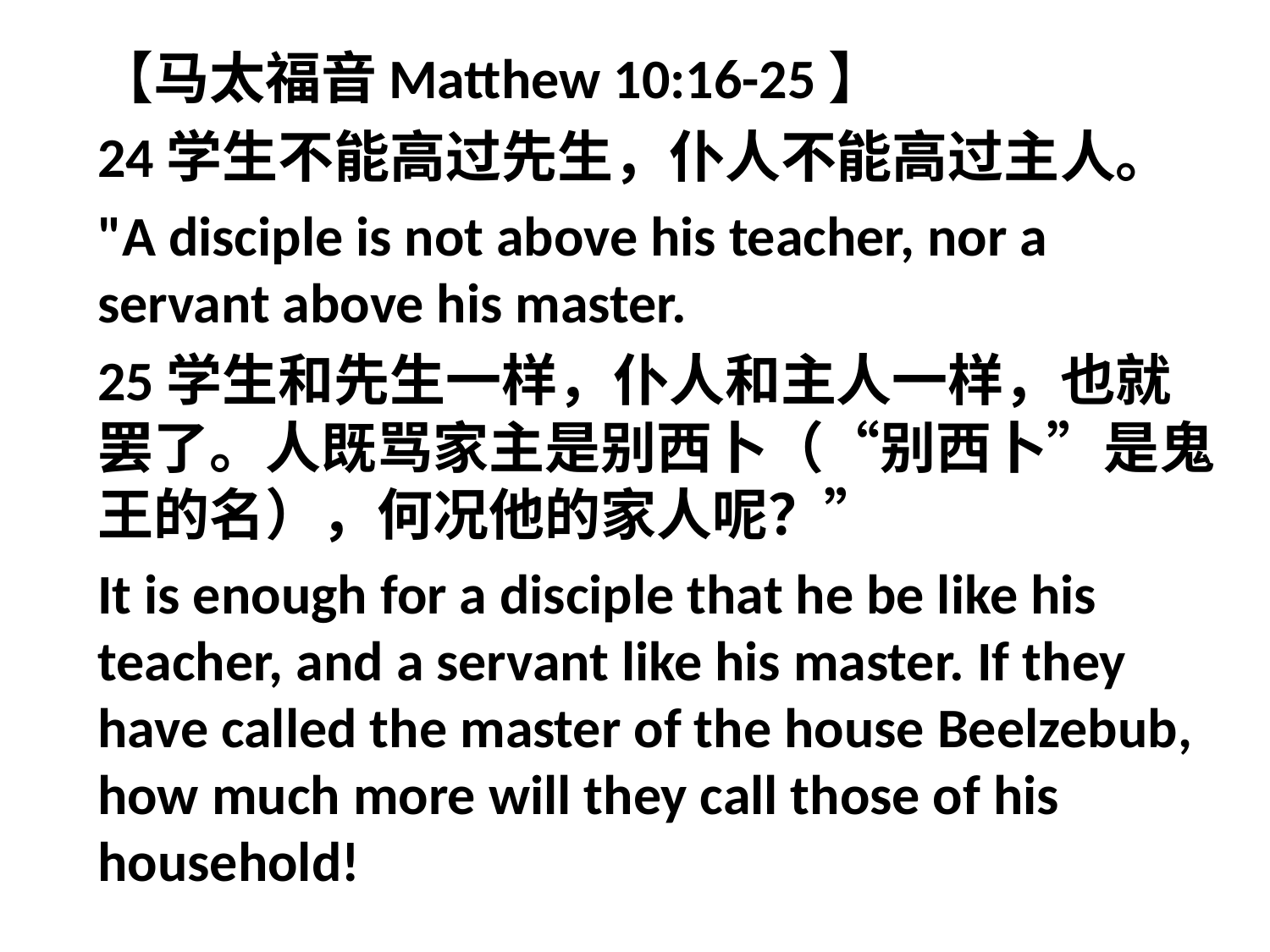

【马太福音Matthew 10:16-25】
24学生不能高过先生，仆人不能高过主人。
"A disciple is not above his teacher, nor a servant above his master.
25学生和先生一样，仆人和主人一样，也就罢了。人既骂家主是别西卜（“别西卜”是鬼王的名），何况他的家人呢？”
It is enough for a disciple that he be like his teacher, and a servant like his master. If they have called the master of the house Beelzebub, how much more will they call those of his household!